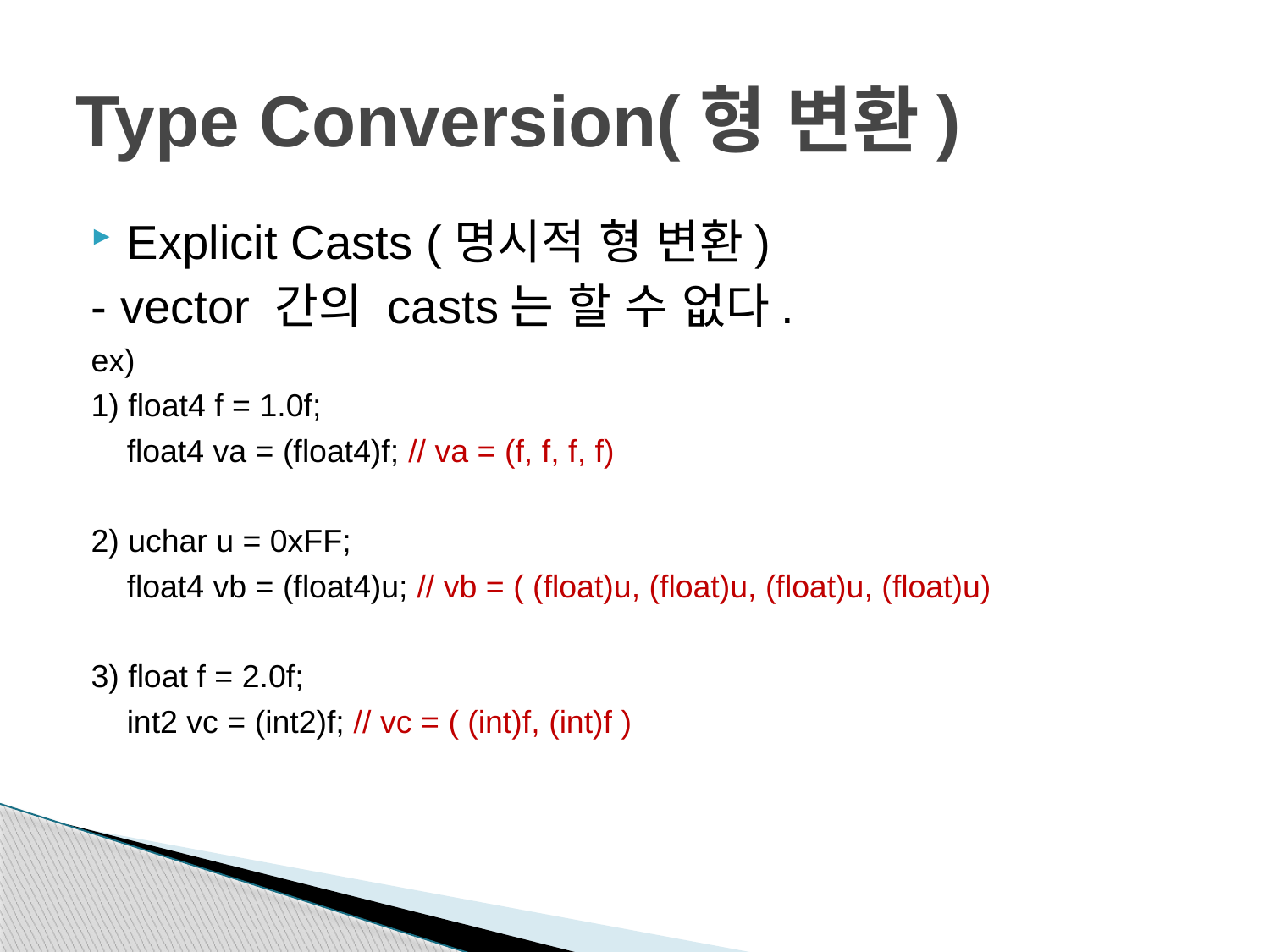

# Type Conversion(형 변환)
Explicit Casts (명시적 형 변환)
- vector 간의 casts는 할 수 없다.
ex)
1) float4 f = 1.0f;
    float4 va = (float4)f; // va = (f, f, f, f)

2) uchar u = 0xFF;
    float4 vb = (float4)u; // vb = ( (float)u, (float)u, (float)u, (float)u)

3) float f = 2.0f;
    int2 vc = (int2)f; // vc = ( (int)f, (int)f )